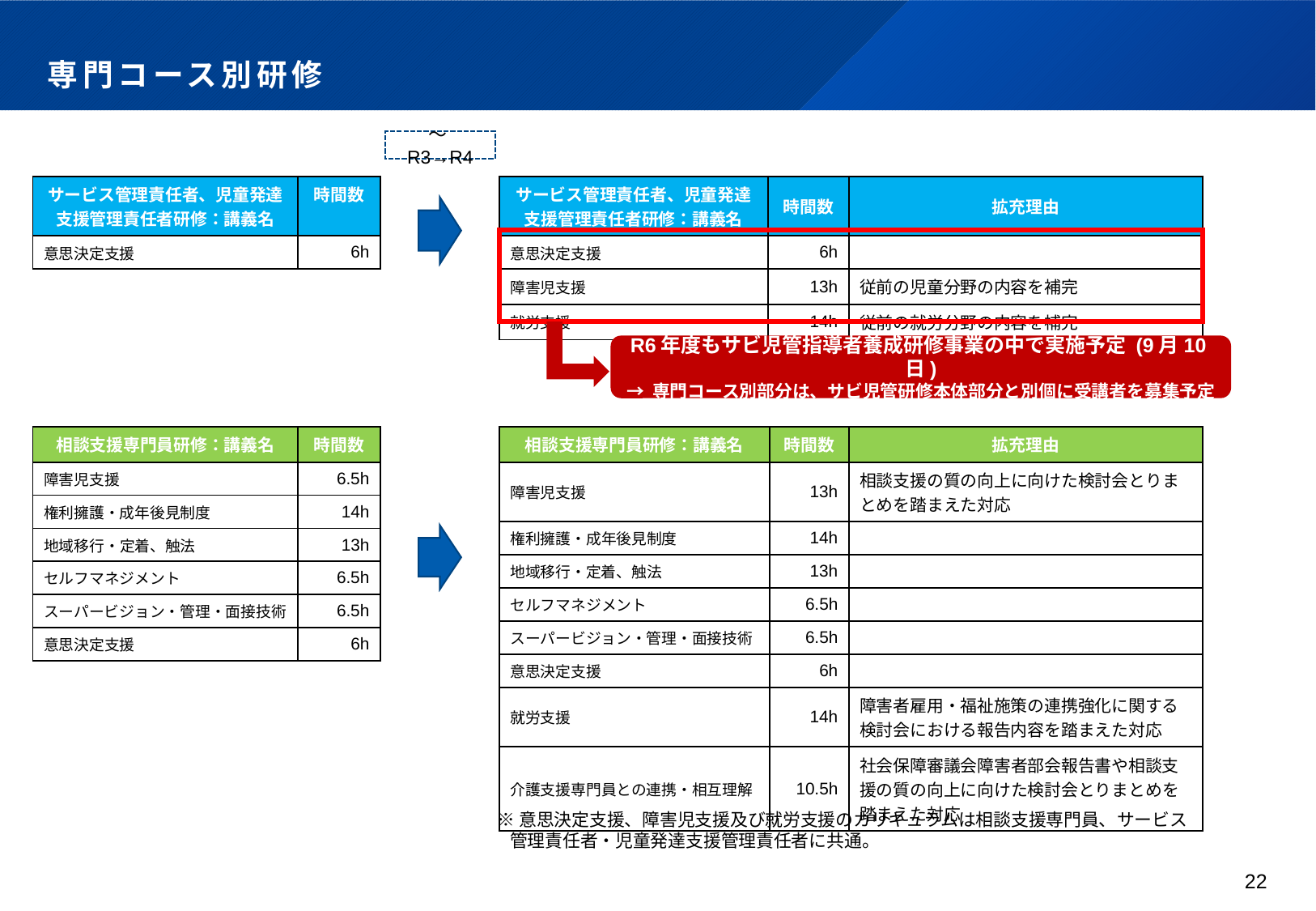

# 専門コース別研修
～R3→R4
| サービス管理責任者、児童発達支援管理責任者研修：講義名 | 時間数 |
| --- | --- |
| 意思決定支援 | 6h |
| サービス管理責任者、児童発達支援管理責任者研修：講義名 | 時間数 | 拡充理由 |
| --- | --- | --- |
| 意思決定支援 | 6h |  |
| 障害児支援 | 13h | 従前の児童分野の内容を補完 |
| 就労支援 | 14h | 従前の就労分野の内容を補完 |

R6年度もサビ児管指導者養成研修事業の中で実施予定 (9月10日)
→ 専門コース別部分は、サビ児管研修本体部分と別個に受講者を募集予定
| 相談支援専門員研修：講義名 | 時間数 |
| --- | --- |
| 障害児支援 | 6.5h |
| 権利擁護・成年後見制度 | 14h |
| 地域移行・定着、触法 | 13h |
| セルフマネジメント | 6.5h |
| スーパービジョン・管理・面接技術 | 6.5h |
| 意思決定支援 | 6h |
| 相談支援専門員研修：講義名 | 時間数 | 拡充理由 |
| --- | --- | --- |
| 障害児支援 | 13h | 相談支援の質の向上に向けた検討会とりまとめを踏まえた対応 |
| 権利擁護・成年後見制度 | 14h |  |
| 地域移行・定着、触法 | 13h |  |
| セルフマネジメント | 6.5h |  |
| スーパービジョン・管理・面接技術 | 6.5h |  |
| 意思決定支援 | 6h |  |
| 就労支援 | 14h | 障害者雇用・福祉施策の連携強化に関する検討会における報告内容を踏まえた対応 |
| 介護支援専門員との連携・相互理解 | 10.5h | 社会保障審議会障害者部会報告書や相談支援の質の向上に向けた検討会とりまとめを踏まえた対応 |

※意思決定支援、障害児支援及び就労支援のカリキュラムは相談支援専門員、サービス管理責任者・児童発達支援管理責任者に共通。
22